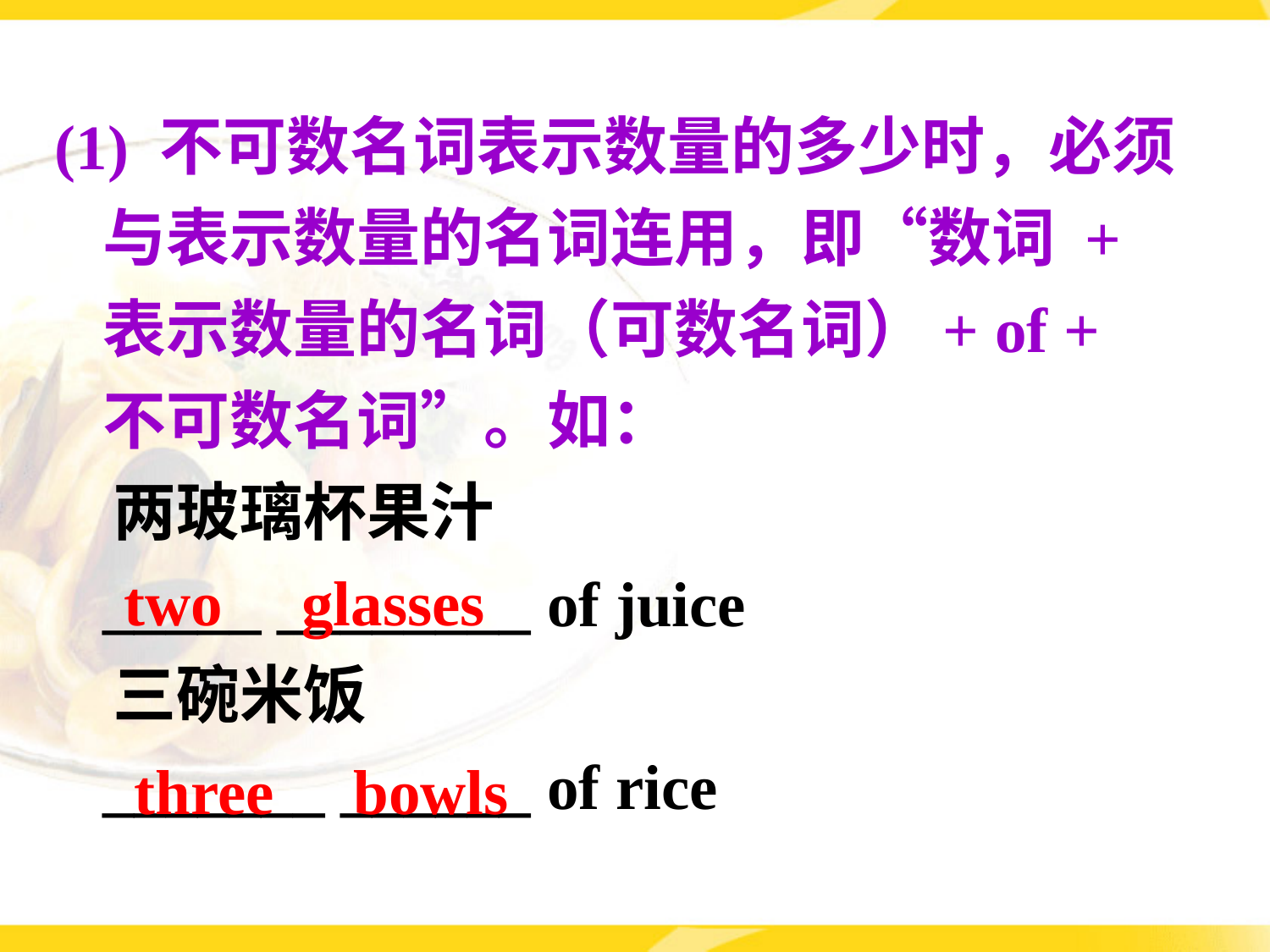

(1) 不可数名词表示数量的多少时，必须与表示数量的名词连用，即“数词 + 表示数量的名词（可数名词）+ of + 不可数名词”。如：
   两玻璃杯果汁
   _____ ________ of juice
   三碗米饭
   _______ ______ of rice
 two     glasses
 three     bowls